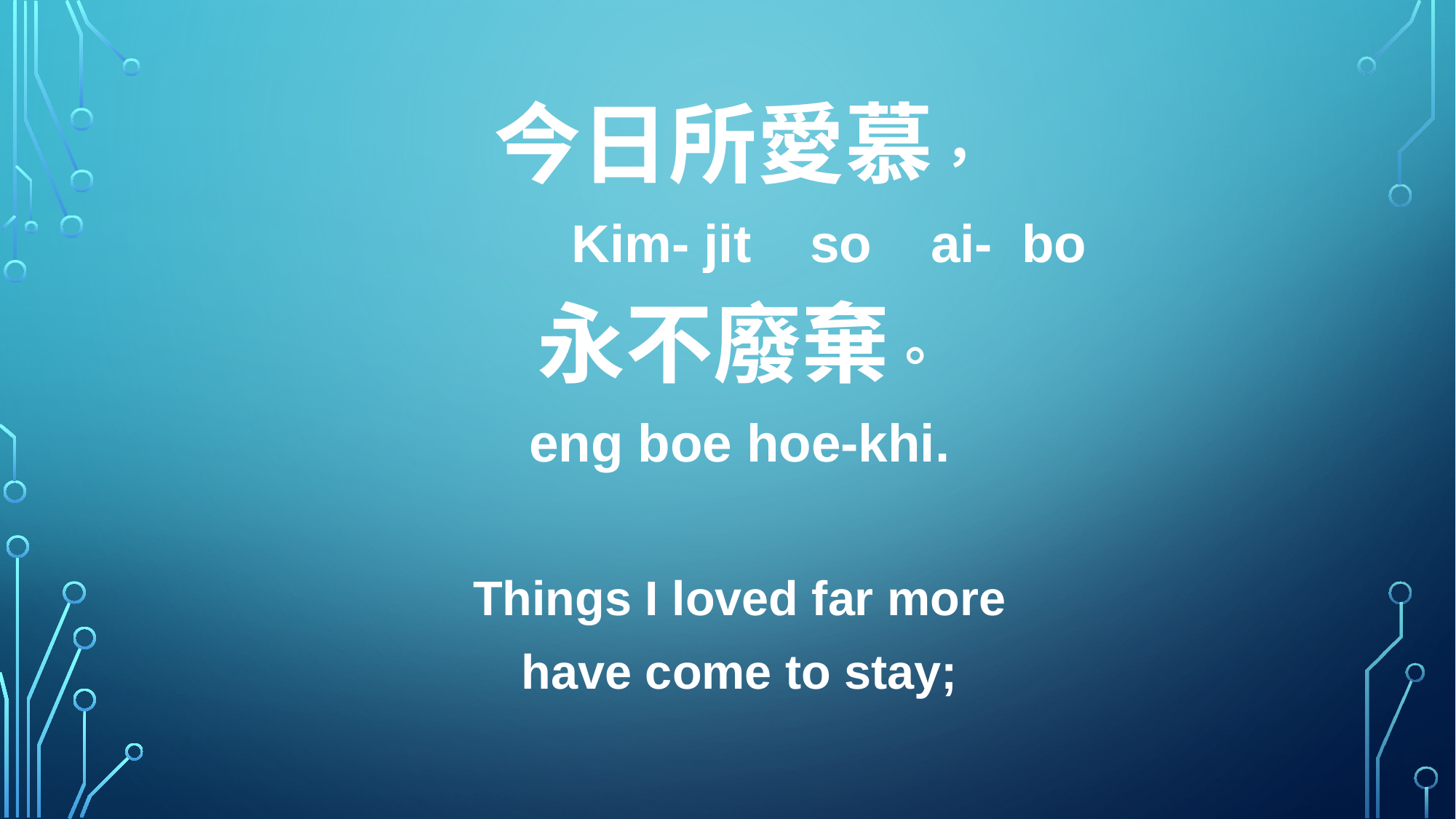

今日所愛慕，
                          Kim- jit    so    ai-  bo
永不廢棄。
eng boe hoe-khi.

Things I loved far more
have come to stay;